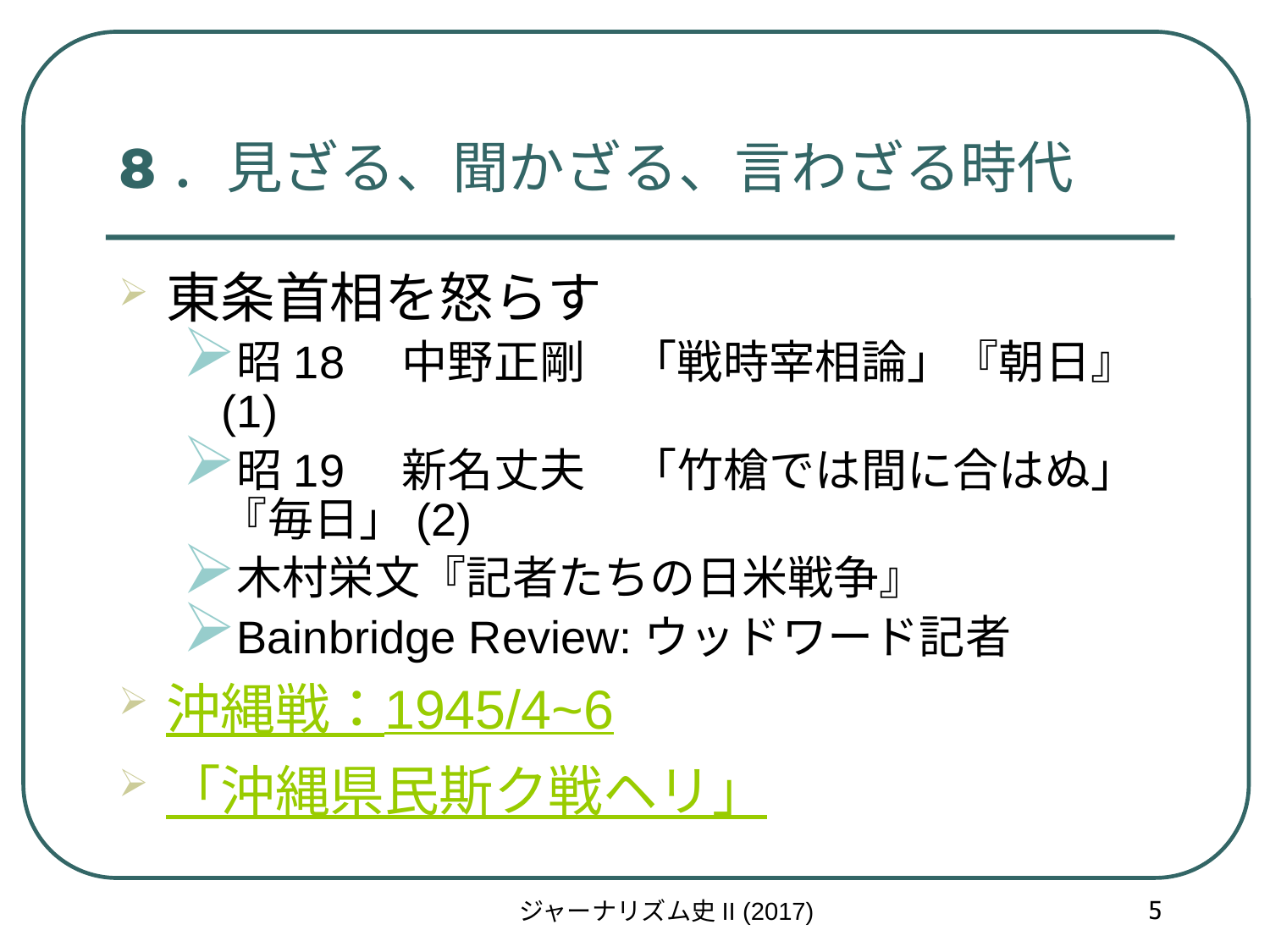

東条首相を怒らす
昭18　中野正剛　「戦時宰相論」『朝日』(1)
昭19　新名丈夫　「竹槍では間に合はぬ」『毎日」(2)
木村栄文『記者たちの日米戦争』
Bainbridge Review:ウッドワード記者
沖縄戦：1945/4~6
「沖縄県民斯ク戦ヘリ」
8．見ざる、聞かざる、言わざる時代
5
ジャーナリズム史II (2017)